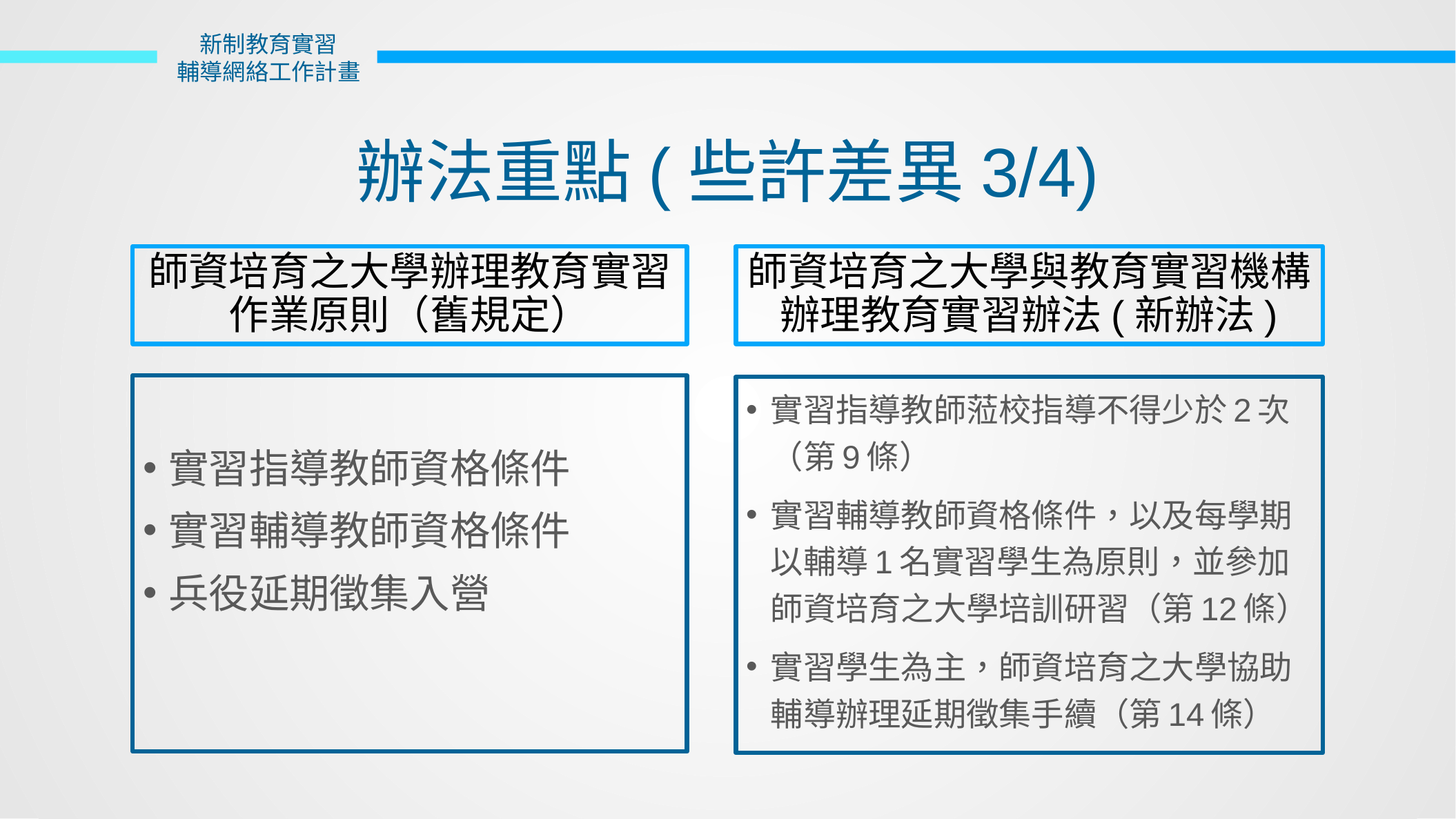

新制教育實習
輔導網絡工作計畫

辦法重點(些許差異3/4)
師資培育之大學辦理教育實習作業原則（舊規定）
師資培育之大學與教育實習機構辦理教育實習辦法(新辦法)

實習指導教師資格條件
實習輔導教師資格條件
兵役延期徵集入營

實習指導教師蒞校指導不得少於2次（第9條）
實習輔導教師資格條件，以及每學期以輔導1名實習學生為原則，並參加師資培育之大學培訓研習（第12條）
實習學生為主，師資培育之大學協助輔導辦理延期徵集手續（第14條）